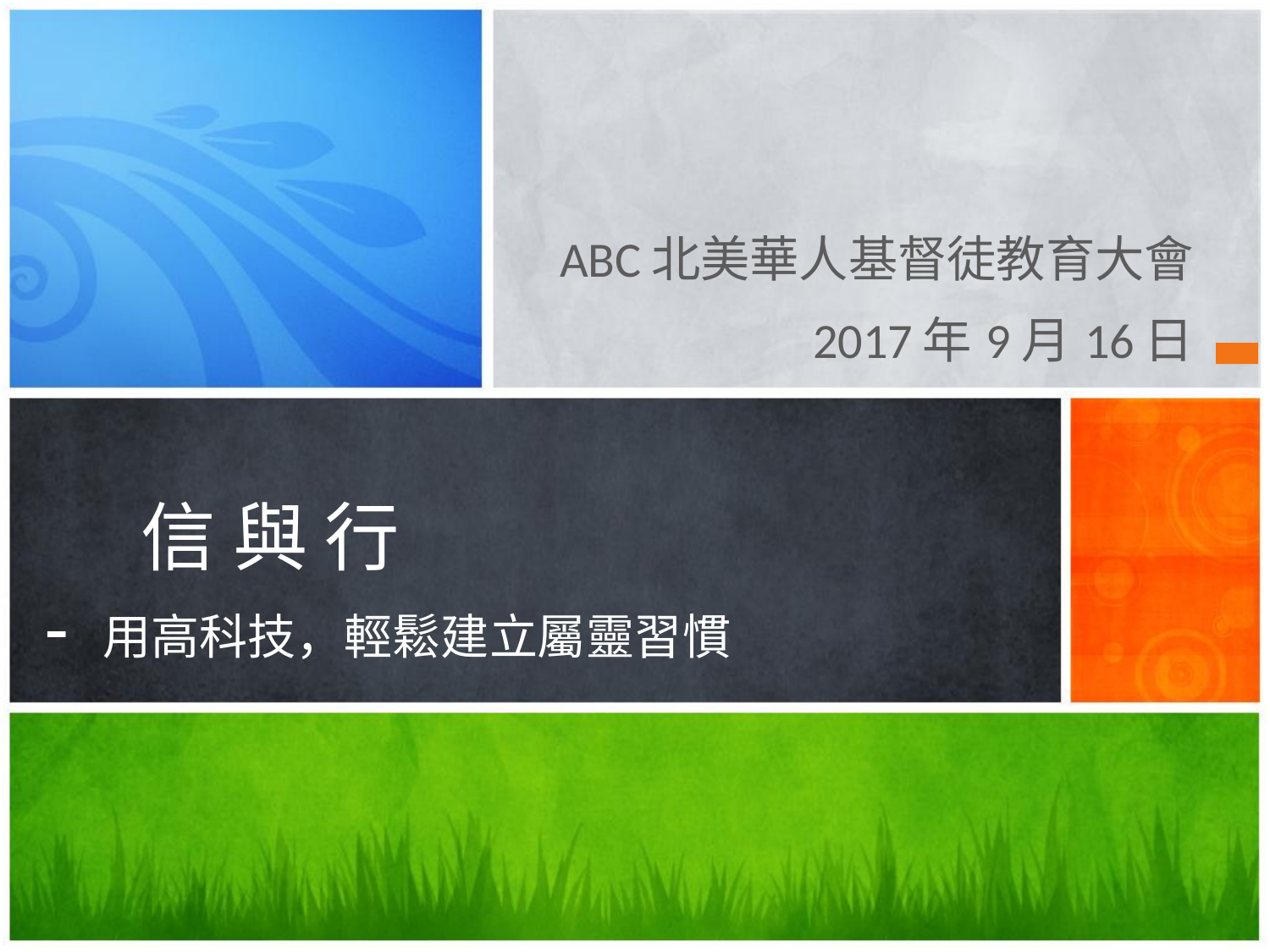

ABC北美華人基督徒教育大會
2017年9月16日
# 信 與 行 - 用高科技，輕鬆建立屬靈習慣